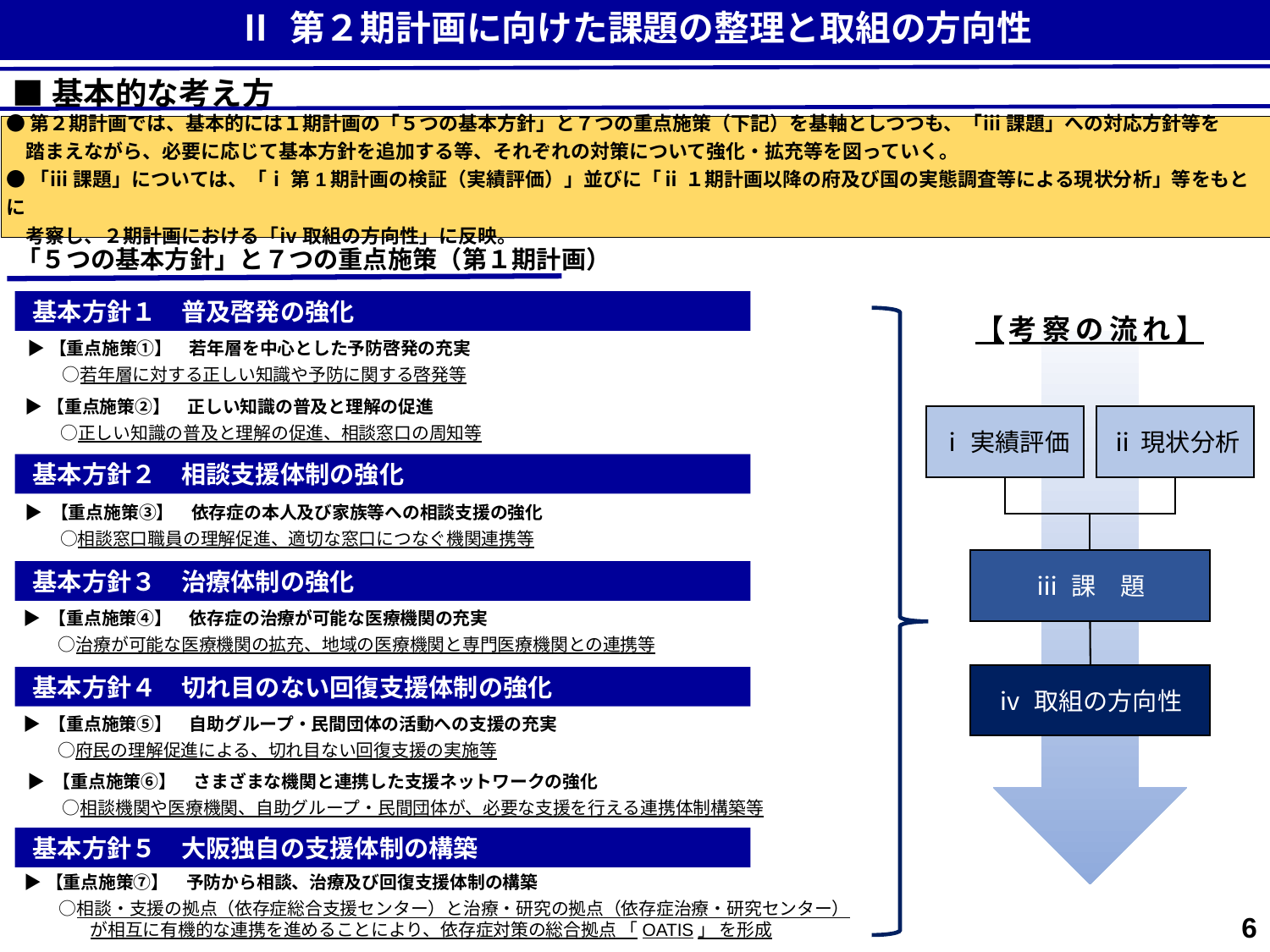

Ⅱ 第２期計画に向けた課題の整理と取組の方向性
■基本的な考え方
●第２期計画では、基本的には１期計画の「５つの基本方針」と７つの重点施策（下記）を基軸としつつも、「ⅲ 課題」への対応方針等を
　踏まえながら、必要に応じて基本方針を追加する等、それぞれの対策について強化・拡充等を図っていく。
●「ⅲ 課題」については、「ⅰ 第1期計画の検証（実績評価）」並びに「ⅱ １期計画以降の府及び国の実態調査等による現状分析」等をもとに
　考察し、２期計画における「ⅳ 取組の方向性」に反映。
「５つの基本方針」と７つの重点施策（第１期計画）
基本方針１　普及啓発の強化

【考察の流れ】
▶【重点施策①】　若年層を中心とした予防啓発の充実
　　○若年層に対する正しい知識や予防に関する啓発等

 ▶【重点施策②】　正しい知識の普及と理解の促進
　　 ○正しい知識の普及と理解の促進、相談窓口の周知等
ⅰ実績評価
ⅱ現状分析
基本方針２　相談支援体制の強化
 ▶ 【重点施策③】　依存症の本人及び家族等への相談支援の強化
　　 ○相談窓口職員の理解促進、適切な窓口につなぐ機関連携等
ⅲ 課　題
基本方針３　治療体制の強化
 ▶ 【重点施策④】　依存症の治療が可能な医療機関の充実
　　 ○治療が可能な医療機関の拡充、地域の医療機関と専門医療機関との連携等
ⅳ 取組の方向性
基本方針４　切れ目のない回復支援体制の強化
 ▶ 【重点施策⑤】　自助グループ・民間団体の活動への支援の充実
　　 ○府民の理解促進による、切れ目ない回復支援の実施等
▶ 【重点施策⑥】　さまざまな機関と連携した支援ネットワークの強化
　　○相談機関や医療機関、自助グループ・民間団体が、必要な支援を行える連携体制構築等
基本方針５　大阪独自の支援体制の構築
 ▶【重点施策⑦】　予防から相談、治療及び回復支援体制の構築
　　 ○相談・支援の拠点（依存症総合支援センター）と治療・研究の拠点（依存症治療・研究センター）
　　　　が相互に有機的な連携を進めることにより、依存症対策の総合拠点 「OATIS」 を形成
6